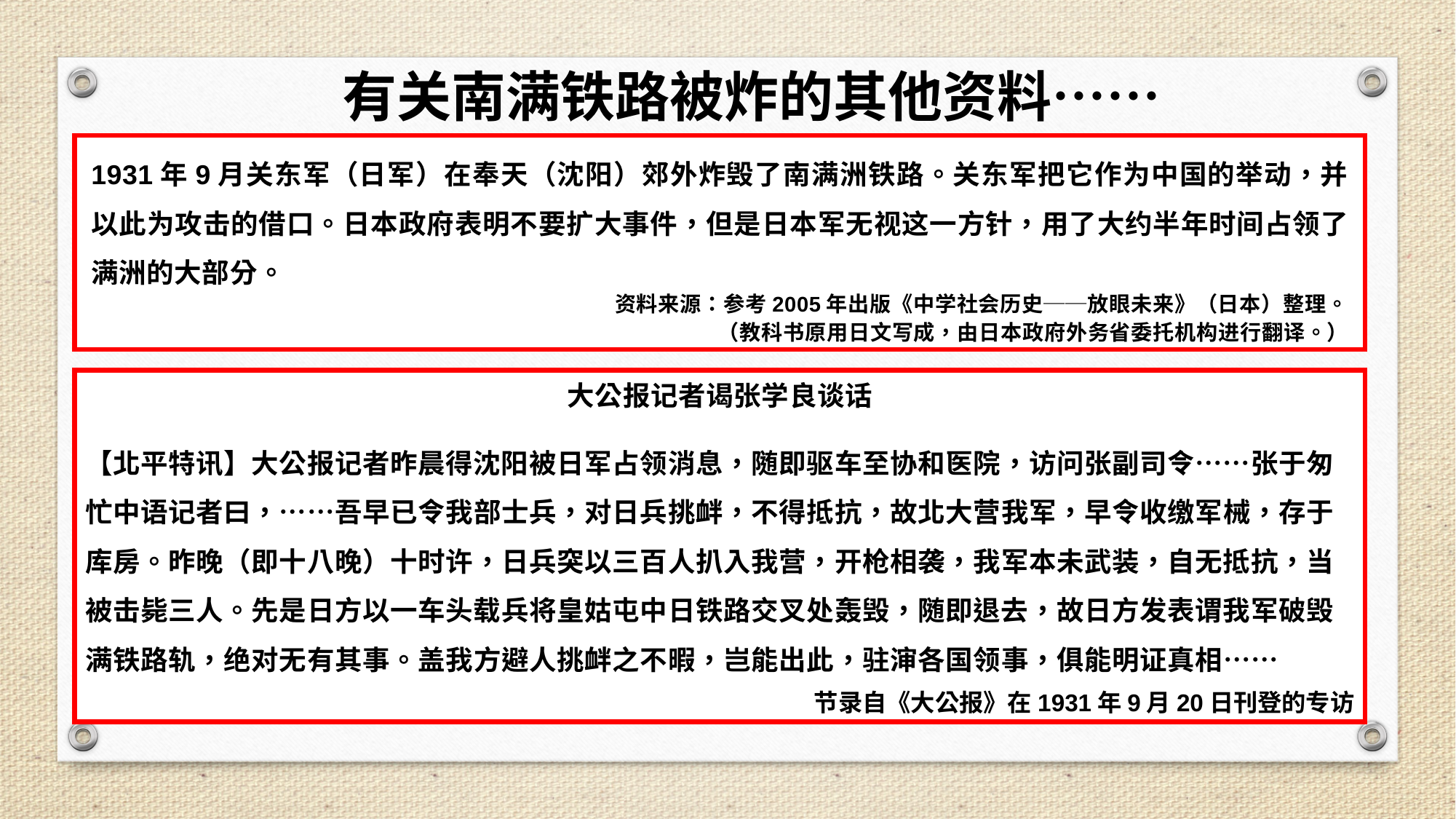

有关南满铁路被炸的其他资料……
	1931年9月关东军（日军）在奉天（沈阳）郊外炸毁了南满洲铁路。关东军把它作为中国的举动，并以此为攻击的借口。日本政府表明不要扩大事件，但是日本军无视这一方针，用了大约半年时间占领了满洲的大部分。
资料来源：参考2005年出版《中学社会历史──放眼未来》（日本）整理。
（教科书原用日文写成，由日本政府外务省委托机构进行翻译。）
大公报记者谒张学良谈话
【北平特讯】大公报记者昨晨得沈阳被日军占领消息，随即驱车至协和医院，访问张副司令……张于匆忙中语记者曰，……吾早已令我部士兵，对日兵挑衅，不得抵抗，故北大营我军，早令收缴军械，存于库房。昨晚（即十八晚）十时许，日兵突以三百人扒入我营，开枪相袭，我军本未武装，自无抵抗，当被击毙三人。先是日方以一车头载兵将皇姑屯中日铁路交叉处轰毁，随即退去，故日方发表谓我军破毁满铁路轨，绝对无有其事。盖我方避人挑衅之不暇，岂能出此，驻渖各国领事，俱能明证真相……
节录自《大公报》在1931年9月20日刊登的专访